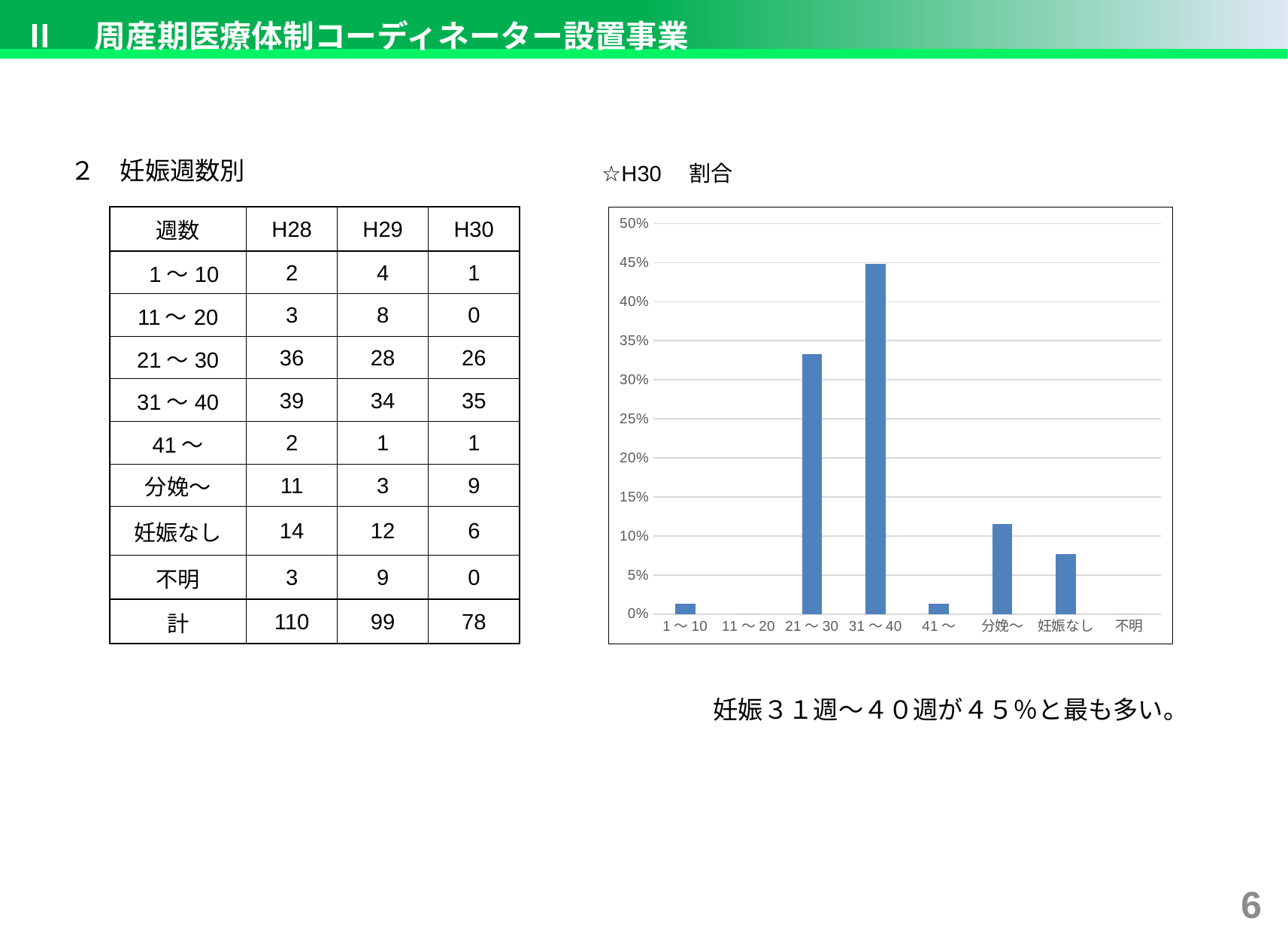

Ⅱ　周産期医療体制コーディネーター設置事業
２　妊娠週数別
☆H30　割合
| 週数 | H28 | H29 | H30 |
| --- | --- | --- | --- |
| 1～10 | 2 | 4 | 1 |
| 11～20 | 3 | 8 | 0 |
| 21～30 | 36 | 28 | 26 |
| 31～40 | 39 | 34 | 35 |
| 41～ | 2 | 1 | 1 |
| 分娩～ | 11 | 3 | 9 |
| 妊娠なし | 14 | 12 | 6 |
| 不明 | 3 | 9 | 0 |
| 計 | 110 | 99 | 78 |

### Chart

| Category |  |
|---|---|
| 1～10 | 0.01282051282051282 |
| 11～20 | 0.0 |
| 21～30 | 0.3333333333333333 |
| 31～40 | 0.44871794871794873 |
| 41～ | 0.01282051282051282 |
| 分娩～ | 0.11538461538461539 |
| 妊娠なし | 0.07692307692307693 |
| 不明 | 0.0 |
妊娠３１週～４０週が４５％と最も多い。
6